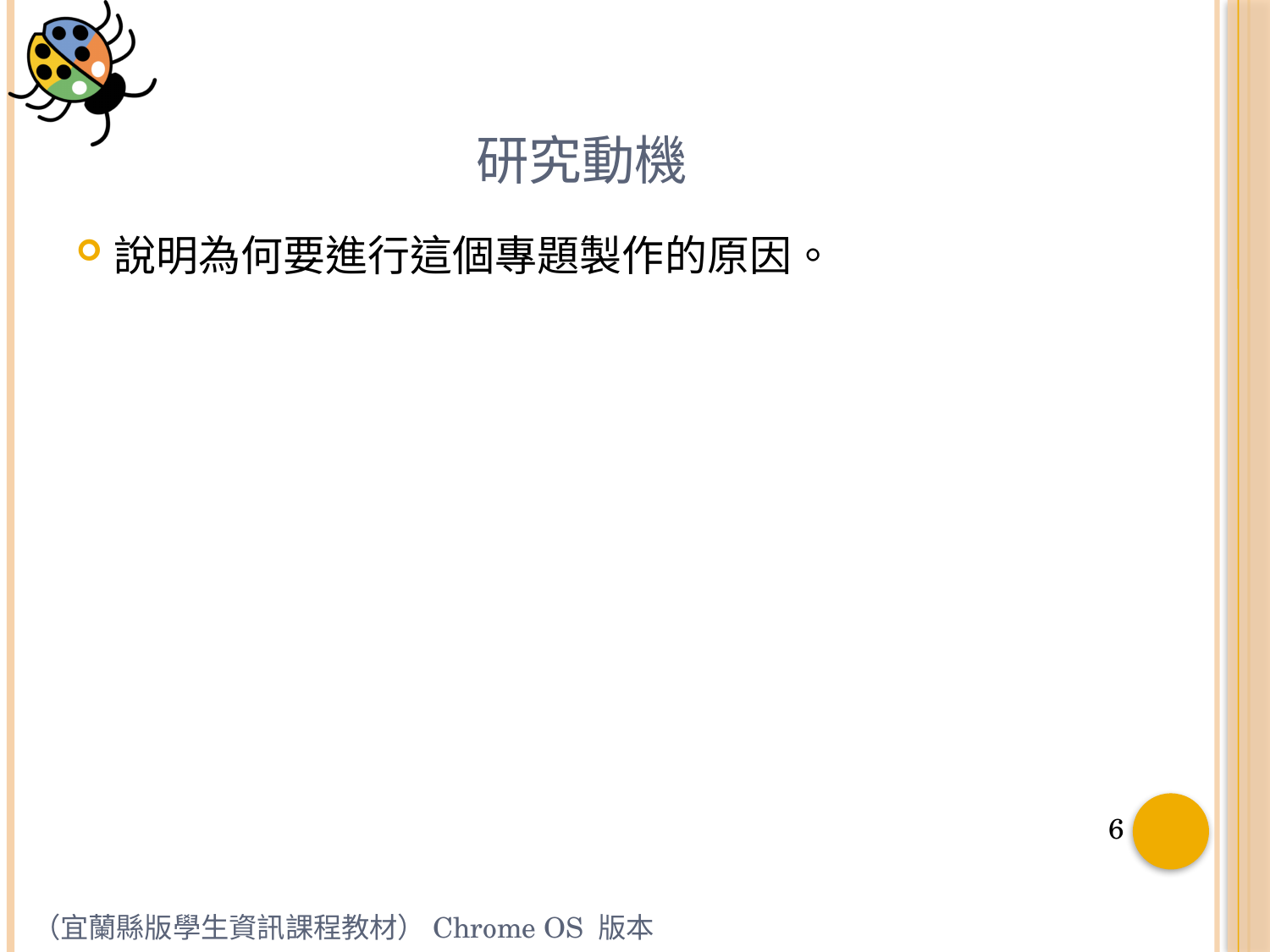

# 研究動機
說明為何要進行這個專題製作的原因。
（宜蘭縣版學生資訊課程教材）Chrome OS 版本